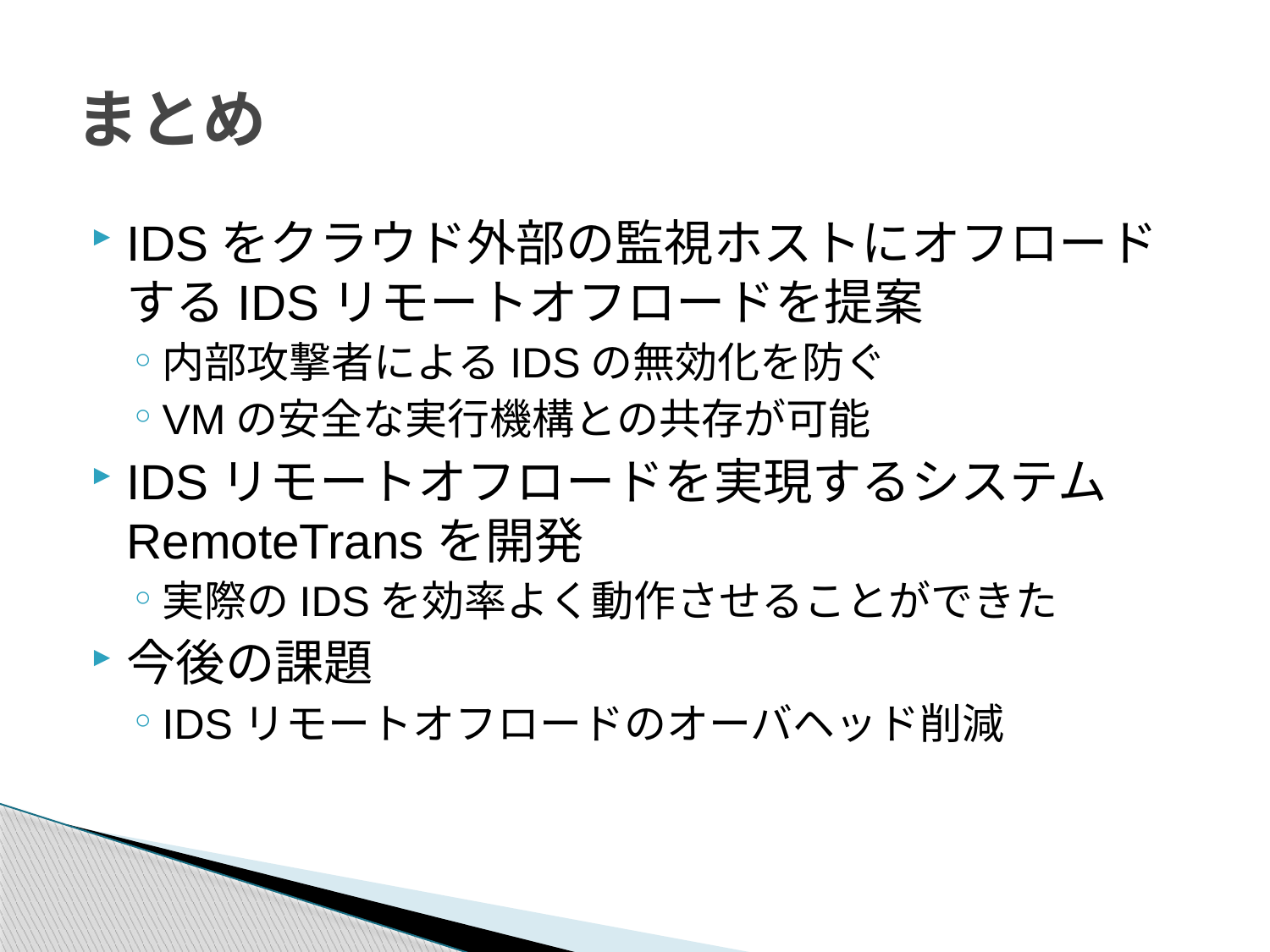

# まとめ
IDSをクラウド外部の監視ホストにオフロードするIDSリモートオフロードを提案
内部攻撃者によるIDSの無効化を防ぐ
VMの安全な実行機構との共存が可能
IDSリモートオフロードを実現するシステムRemoteTransを開発
実際のIDSを効率よく動作させることができた
今後の課題
IDSリモートオフロードのオーバヘッド削減